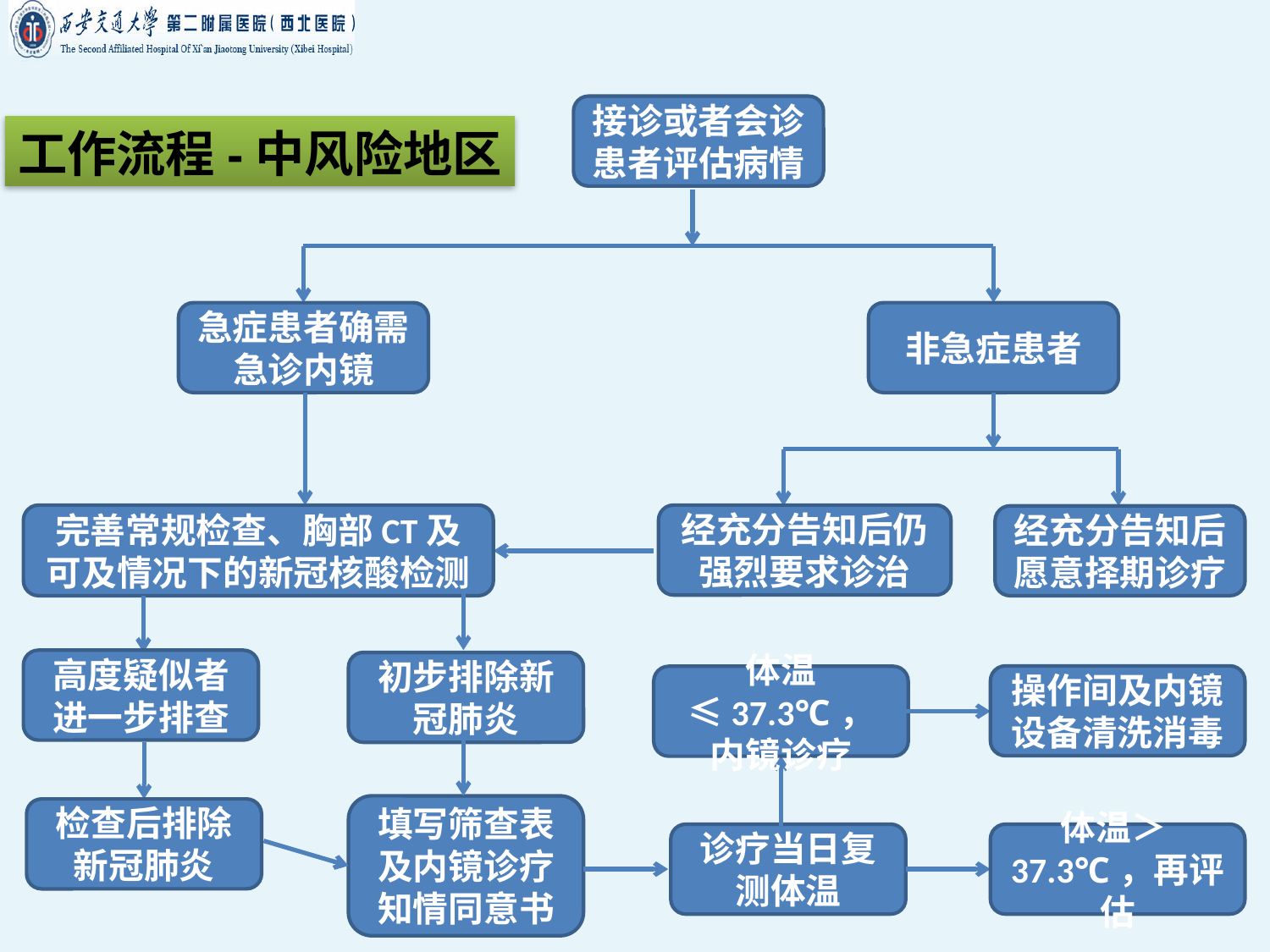

接诊或者会诊患者评估病情
急症患者确需急诊内镜
非急症患者
完善常规检查、胸部CT及可及情况下的新冠核酸检测
经充分告知后仍强烈要求诊治
经充分告知后愿意择期诊疗
高度疑似者进一步排查
初步排除新冠肺炎
操作间及内镜设备清洗消毒
体温≤37.3℃，内镜诊疗
填写筛查表及内镜诊疗知情同意书
检查后排除新冠肺炎
诊疗当日复测体温
体温＞37.3℃，再评估
工作流程-中风险地区